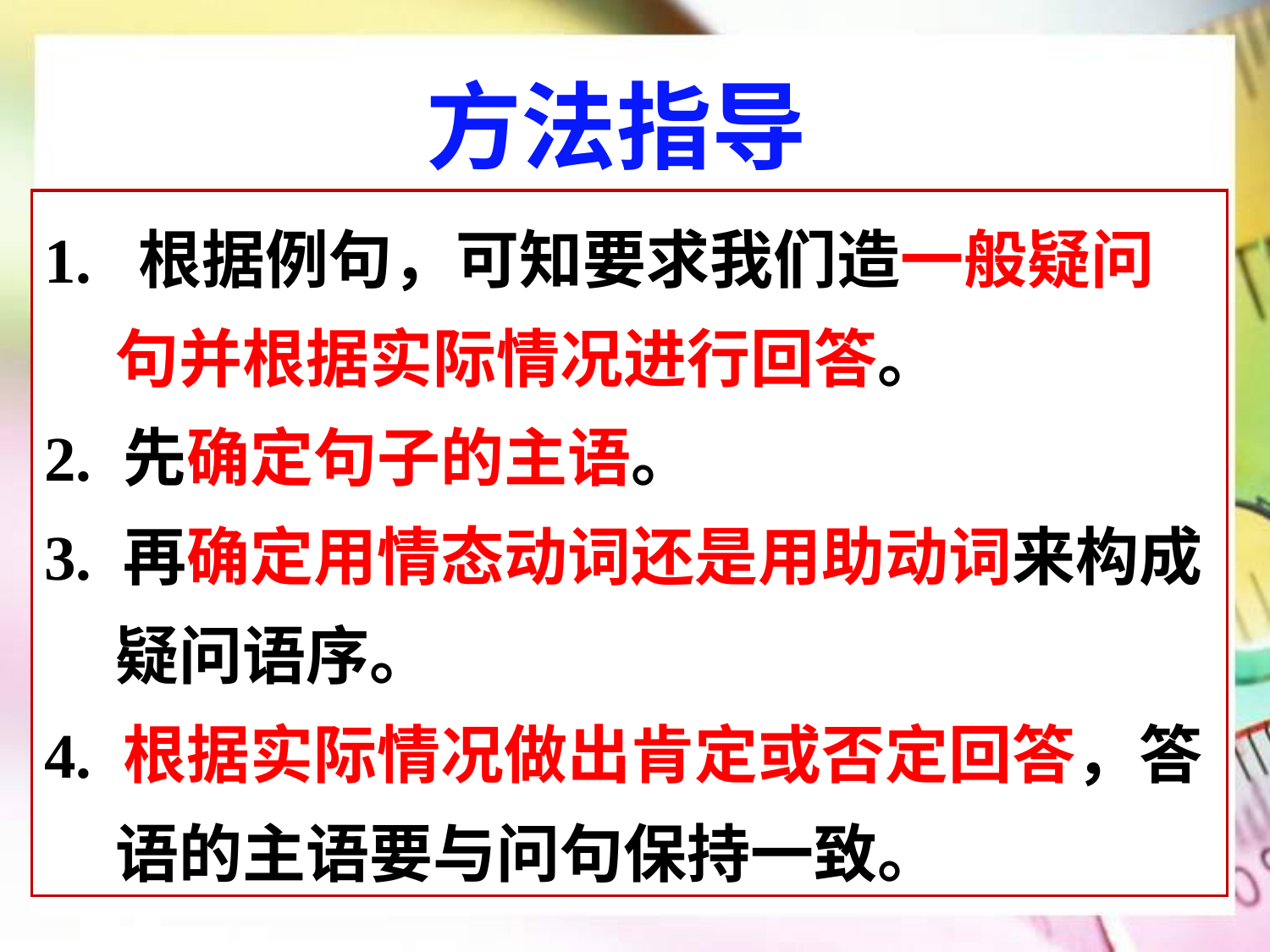

方法指导
1.  根据例句，可知要求我们造一般疑问句并根据实际情况进行回答。
2. 先确定句子的主语。
3. 再确定用情态动词还是用助动词来构成疑问语序。
4. 根据实际情况做出肯定或否定回答，答语的主语要与问句保持一致。